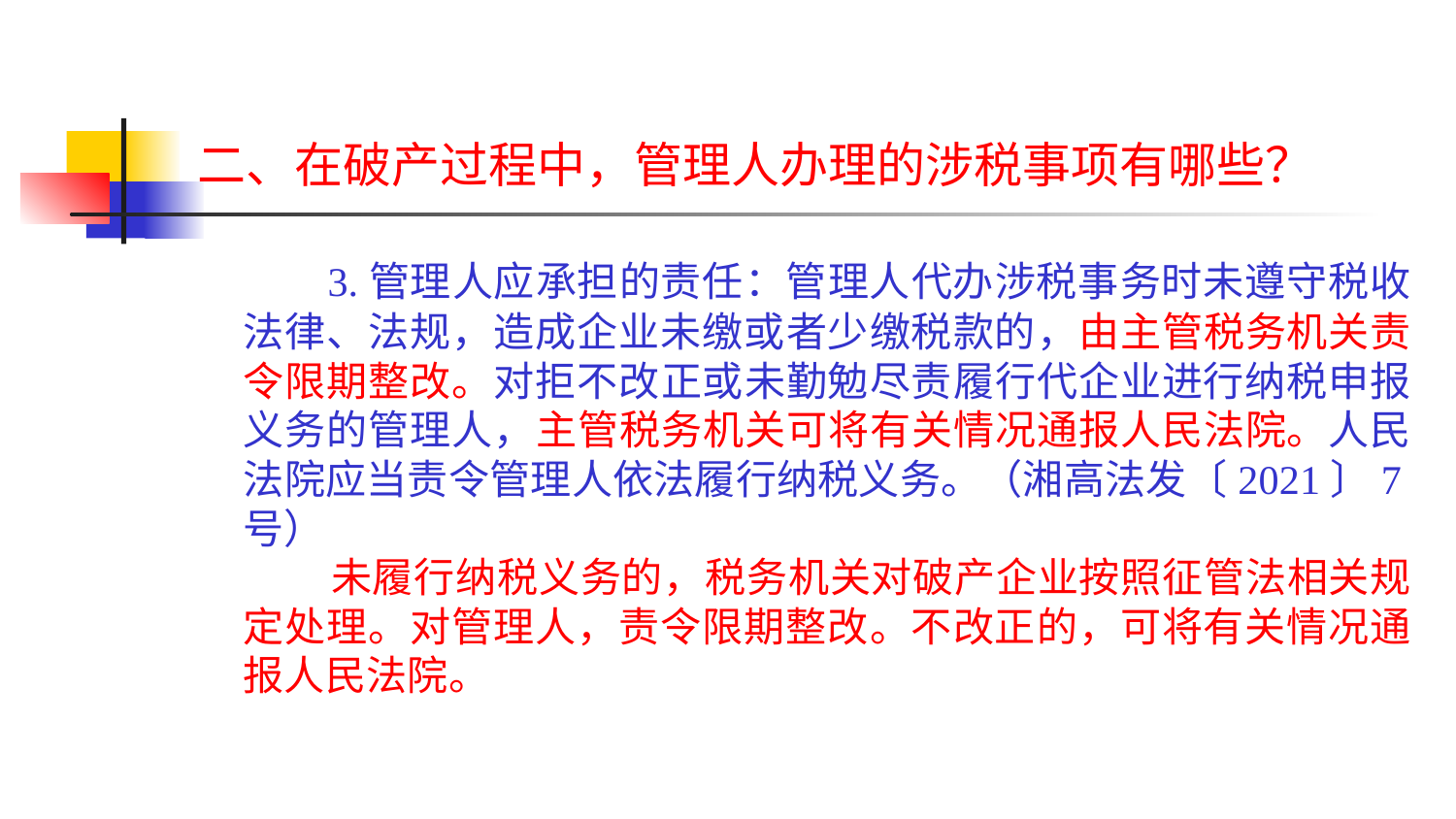

# 二、在破产过程中，管理人办理的涉税事项有哪些？
          3.管理人应承担的责任：管理人代办涉税事务时未遵守税收法律、法规，造成企业未缴或者少缴税款的，由主管税务机关责令限期整改。对拒不改正或未勤勉尽责履行代企业进行纳税申报义务的管理人，主管税务机关可将有关情况通报人民法院。人民法院应当责令管理人依法履行纳税义务。（湘高法发〔2021〕7号）
            未履行纳税义务的，税务机关对破产企业按照征管法相关规定处理。对管理人，责令限期整改。不改正的，可将有关情况通报人民法院。